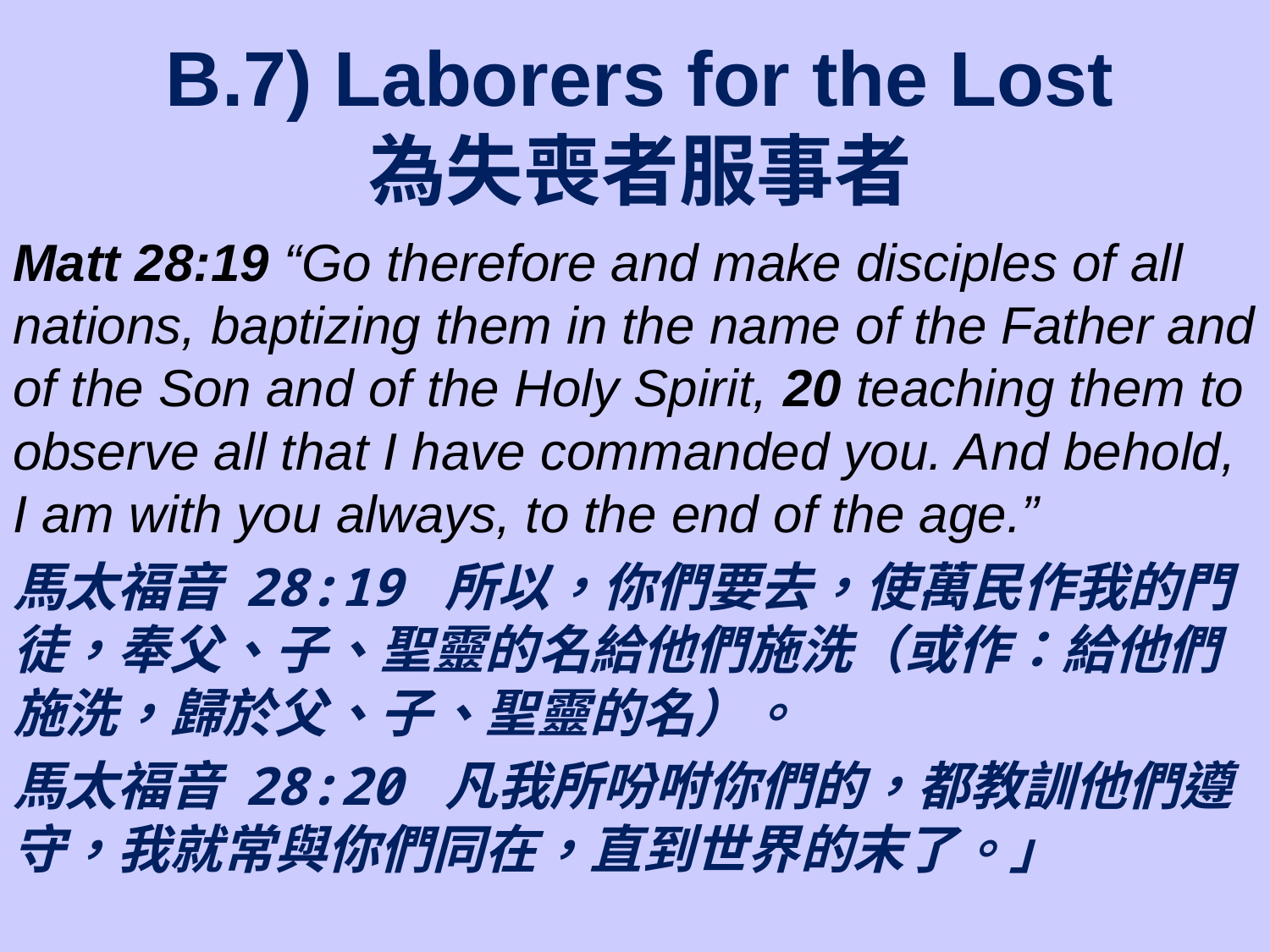

# B.7) Laborers for the Lost 為失喪者服事者
Matt 28:19 “Go therefore and make disciples of all nations, baptizing them in the name of the Father and of the Son and of the Holy Spirit, 20 teaching them to observe all that I have commanded you. And behold, I am with you always, to the end of the age.”
馬太福音 28:19 所以，你們要去，使萬民作我的門徒，奉父、子、聖靈的名給他們施洗（或作：給他們施洗，歸於父、子、聖靈的名）。
馬太福音 28:20 凡我所吩咐你們的，都教訓他們遵守，我就常與你們同在，直到世界的末了。」